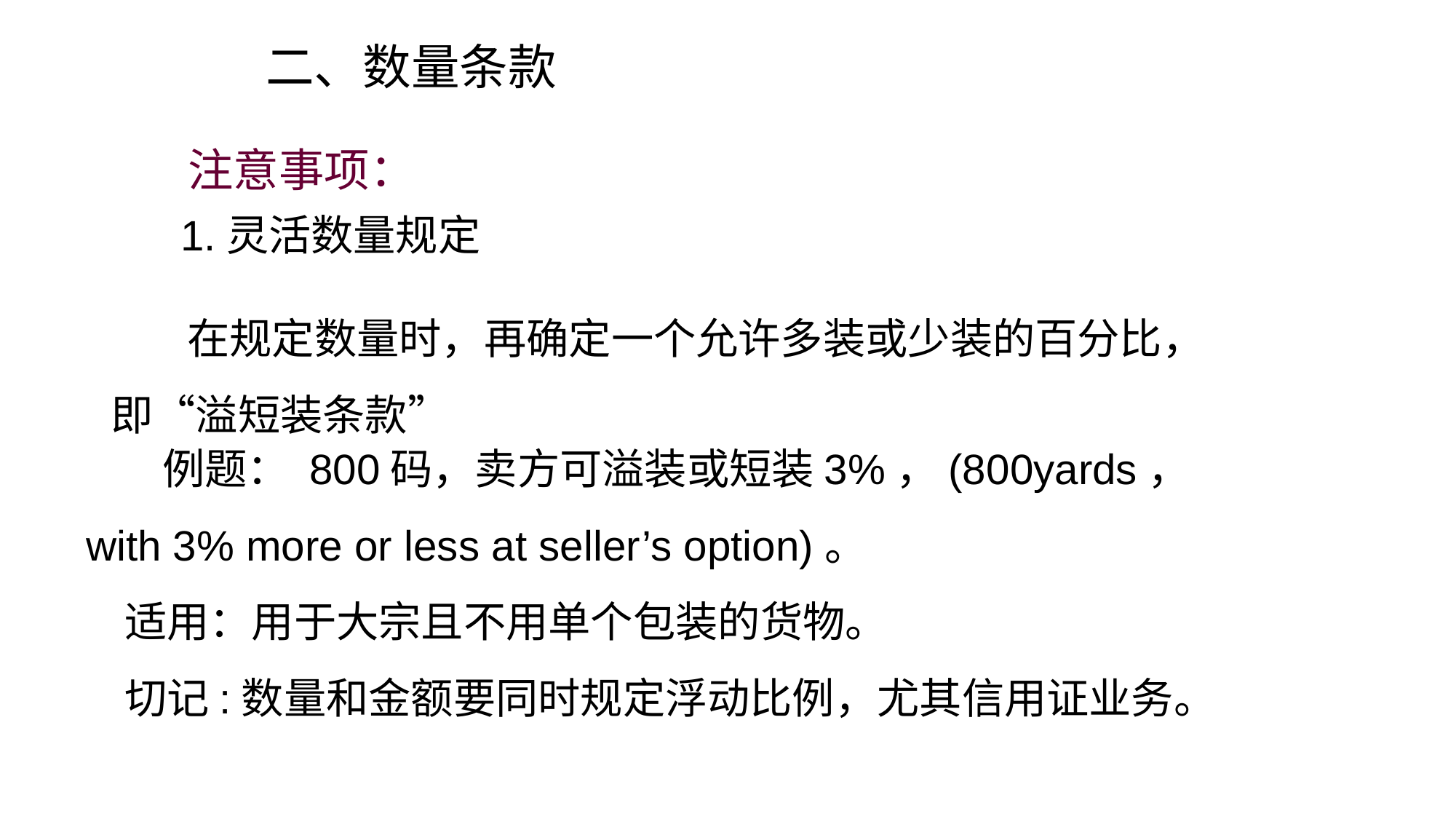

二、数量条款
注意事项：
        1.灵活数量规定
       在规定数量时，再确定一个允许多装或少装的百分比，即“溢短装条款”
       例题： 800码，卖方可溢装或短装3%，(800yards，with 3% more or less at seller’s option)。
   适用：用于大宗且不用单个包装的货物。
   切记:数量和金额要同时规定浮动比例，尤其信用证业务。